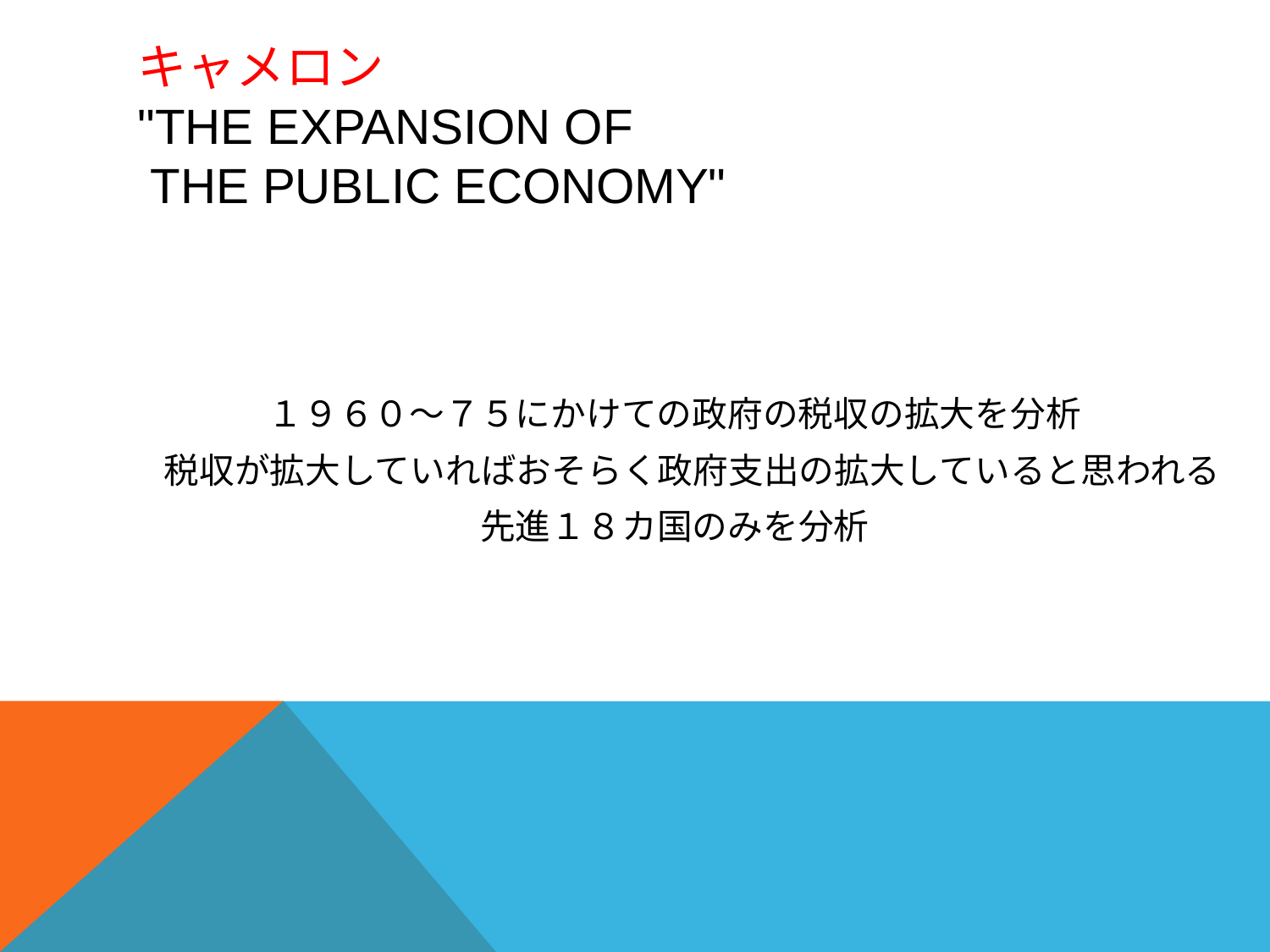

# キャメロン "The Expansion of the Public Economy"

１９６０～７５にかけての政府の税収の拡大を分析
　税収が拡大していればおそらく政府支出の拡大していると思われる
先進１８カ国のみを分析